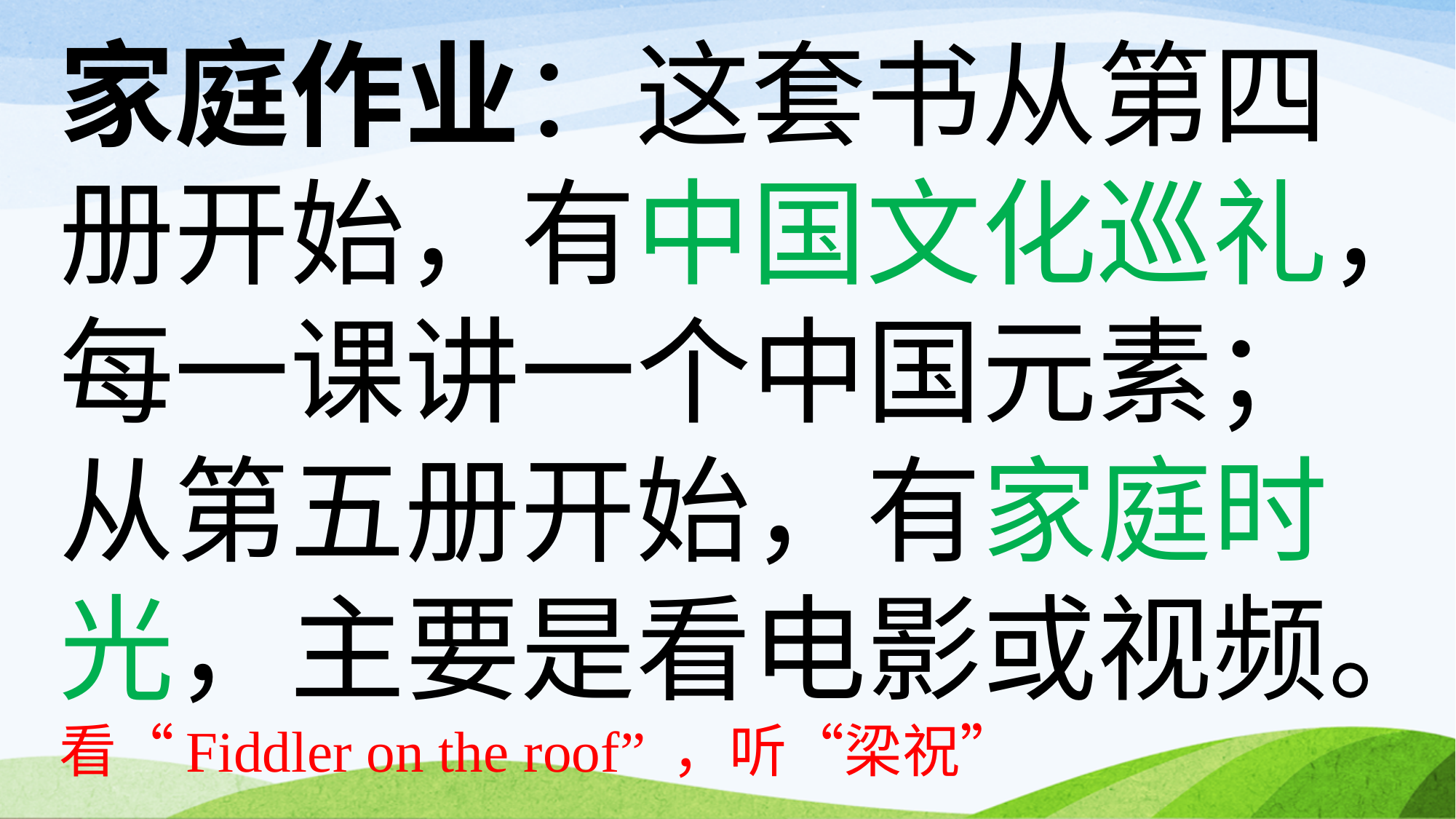

家庭作业：这套书从第四册开始，有中国文化巡礼，每一课讲一个中国元素；从第五册开始，有家庭时光，主要是看电影或视频。看“Fiddler on the roof” ，听“梁祝”